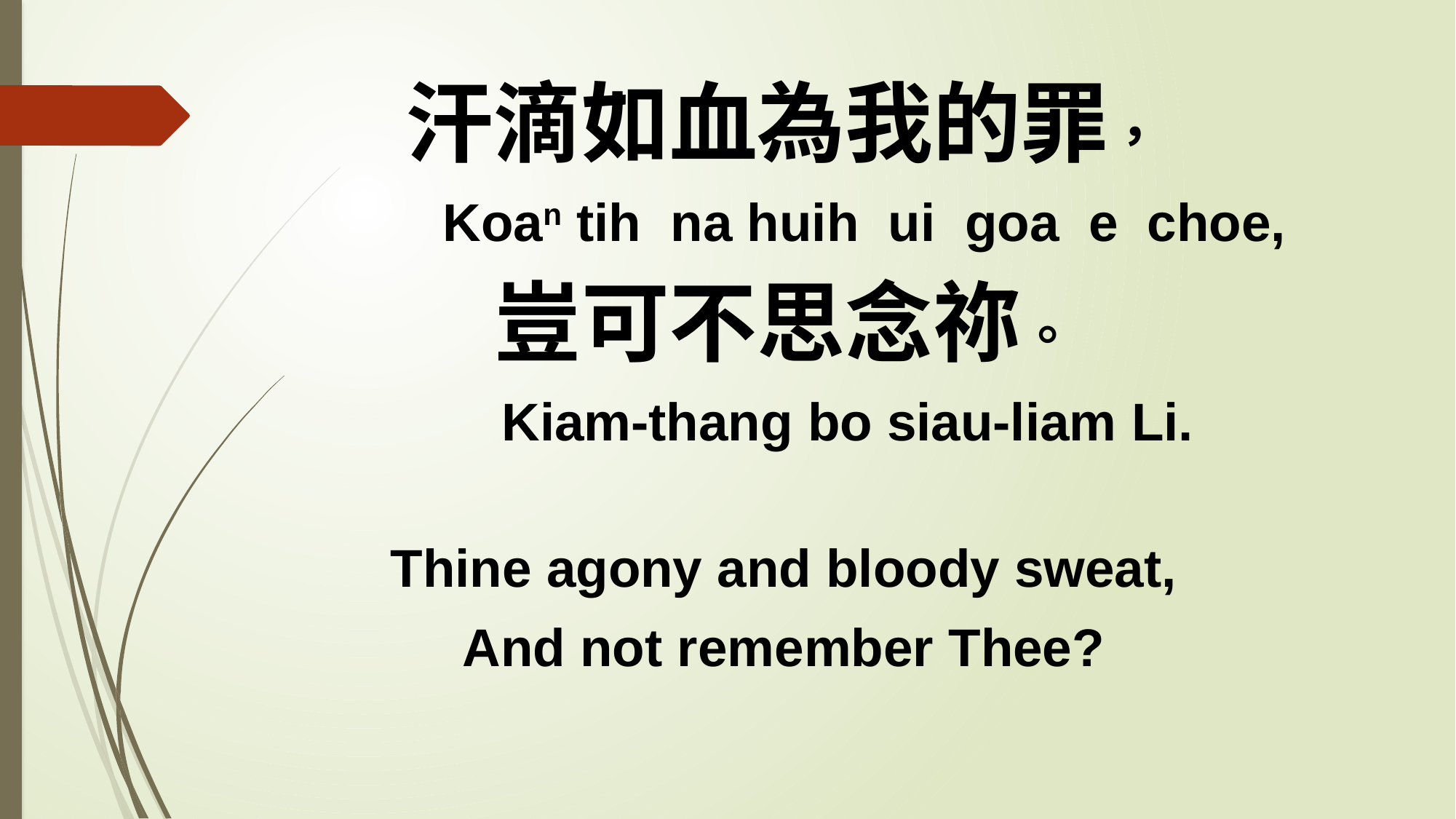

汗滴如血為我的罪，
               Koan tih  na huih  ui  goa  e  choe,
豈可不思念祢。
                   Kiam-thang bo siau-liam Li.

Thine agony and bloody sweat,
And not remember Thee?